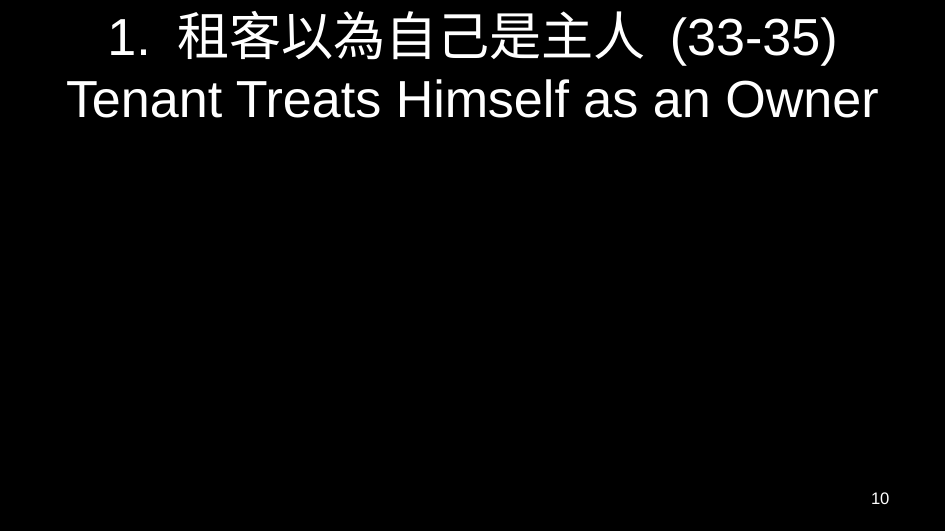

# 1. 租客以為自己是主人 (33-35) Tenant Treats Himself as an Owner

10